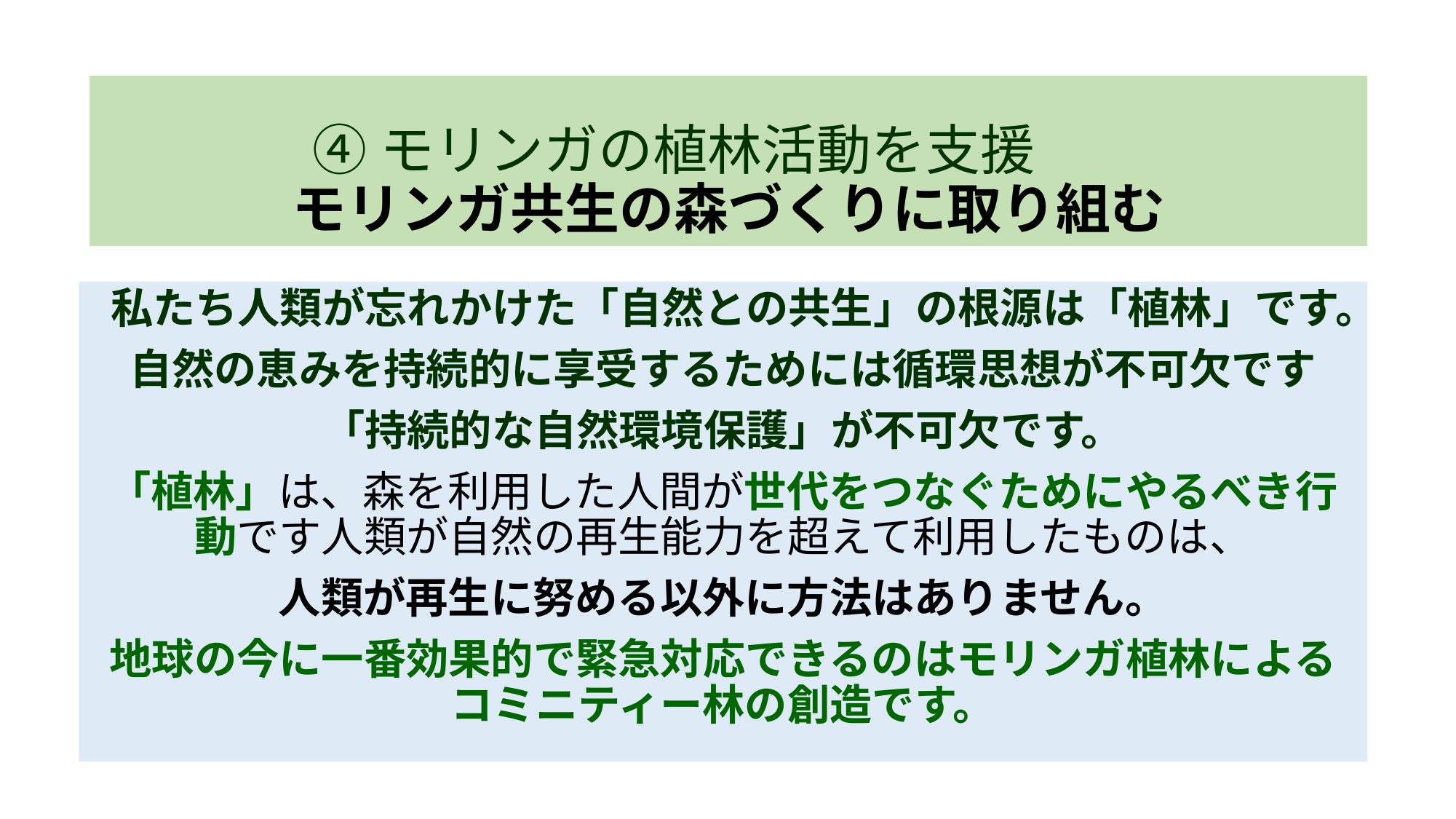

# ④モリンガの植林活動を支援　　 モリンガ共生の森づくりに取り組む
私たち人類が忘れかけた「自然との共生」の根源は「植林」です。
自然の恵みを持続的に享受するためには循環思想が不可欠です
「持続的な自然環境保護」が不可欠です。
「植林」は、森を利用した人間が世代をつなぐためにやるべき行動です人類が自然の再生能力を超えて利用したものは、
人類が再生に努める以外に方法はありません。
地球の今に一番効果的で緊急対応できるのはモリンガ植林によるコミニティー林の創造です。